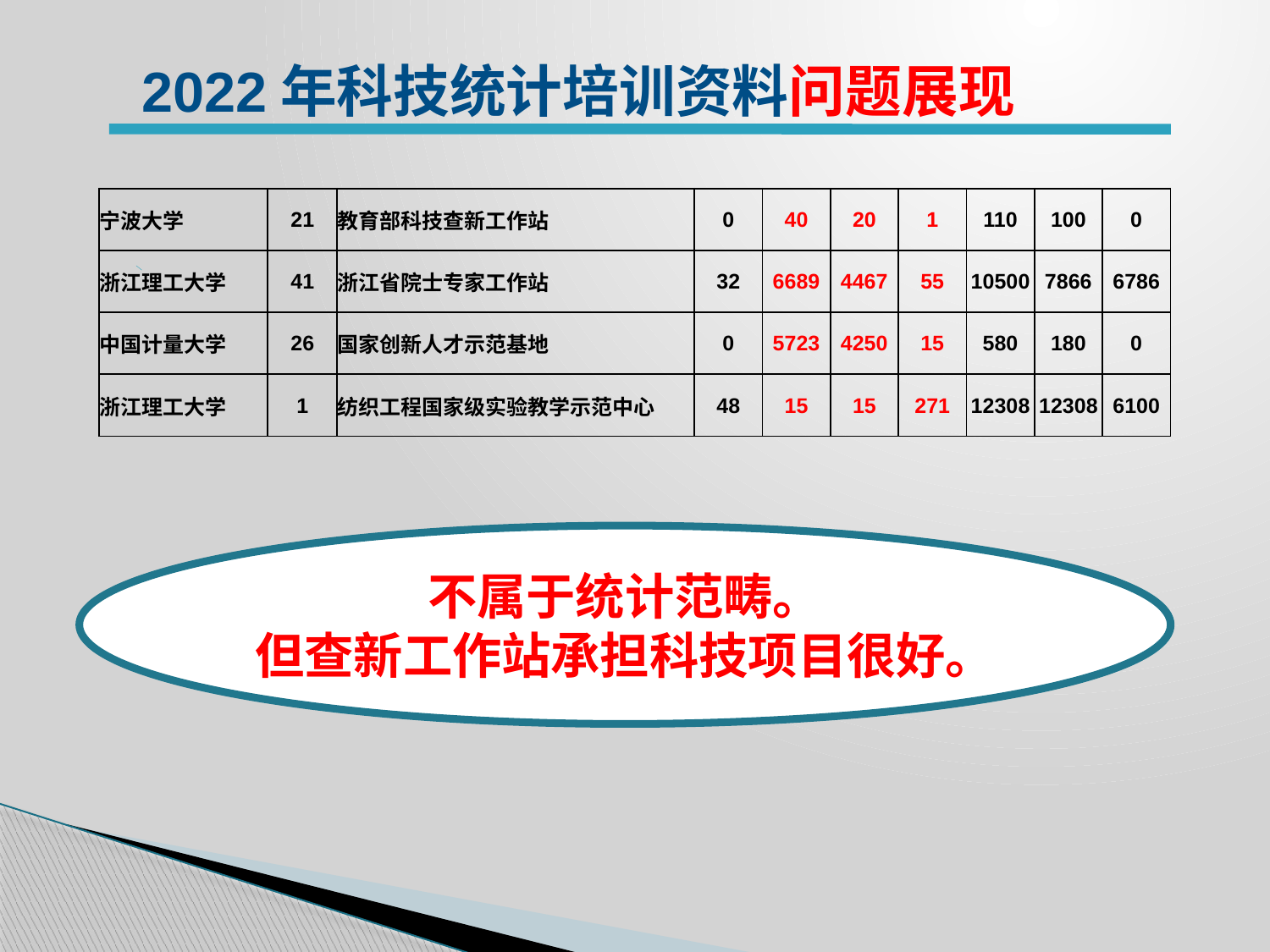

2022年科技统计培训资料问题展现
| 宁波大学 | 21 | 教育部科技查新工作站 | 0 | 40 | 20 | 1 | 110 | 100 | 0 |
| --- | --- | --- | --- | --- | --- | --- | --- | --- | --- |
| 浙江理工大学 | 41 | 浙江省院士专家工作站 | 32 | 6689 | 4467 | 55 | 10500 | 7866 | 6786 |
| 中国计量大学 | 26 | 国家创新人才示范基地 | 0 | 5723 | 4250 | 15 | 580 | 180 | 0 |
| 浙江理工大学 | 1 | 纺织工程国家级实验教学示范中心 | 48 | 15 | 15 | 271 | 12308 | 12308 | 6100 |
不属于统计范畴。
但查新工作站承担科技项目很好。